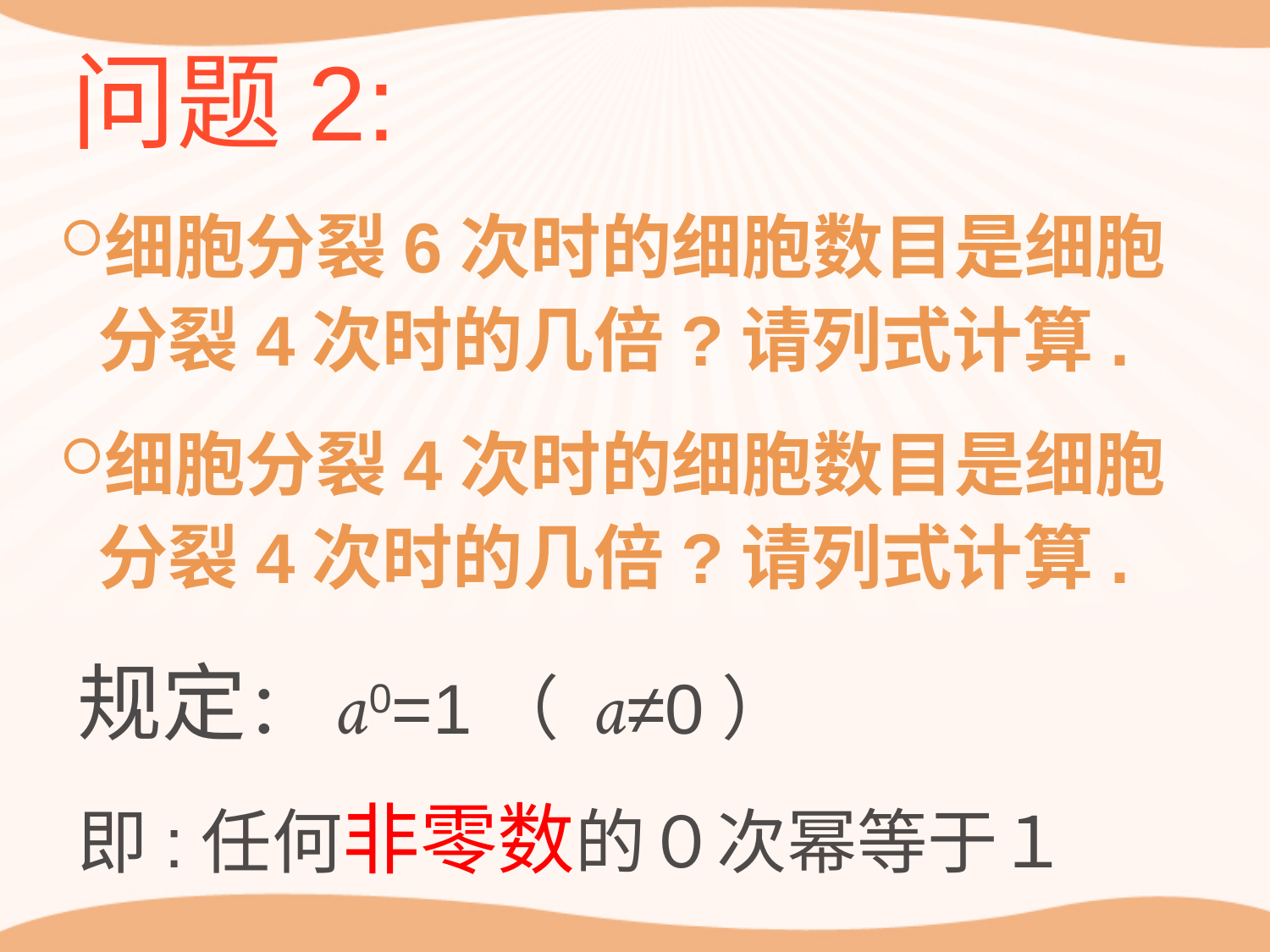

# 问题2:
细胞分裂6次时的细胞数目是细胞分裂4次时的几倍?请列式计算.
细胞分裂4次时的细胞数目是细胞分裂4次时的几倍?请列式计算.
规定：a0=1（ a≠0）
即:任何非零数的０次幂等于１